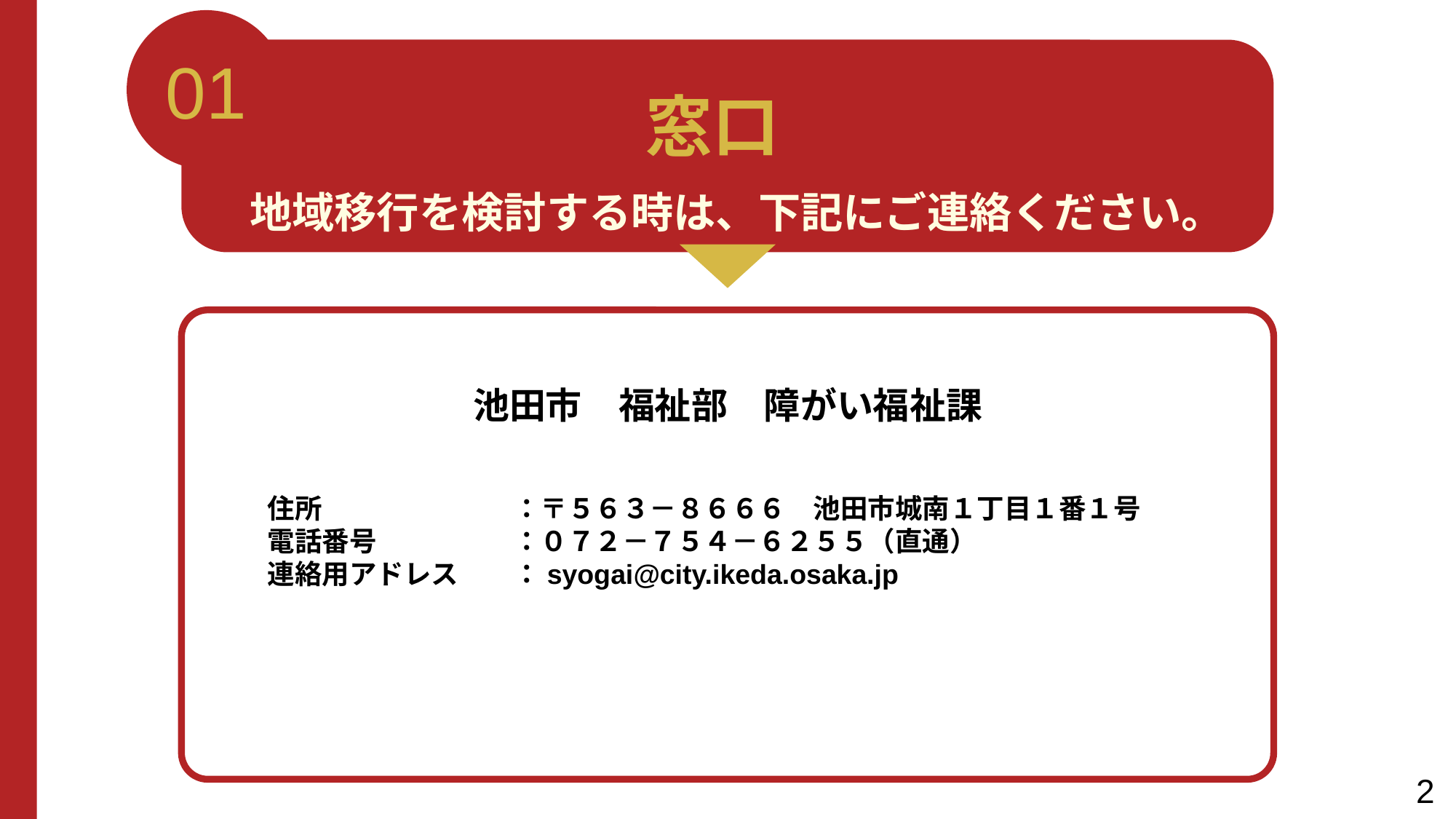

01

窓口
地域移行を検討する時は、下記にご連絡ください。

池田市　福祉部　障がい福祉課

　　
　　住所　　　　　　　：〒５６３－８６６６　池田市城南１丁目１番１号
　　電話番号　　　　　：０７２－７５４－６２５５（直通）
　　連絡用アドレス　　：syogai@city.ikeda.osaka.jp